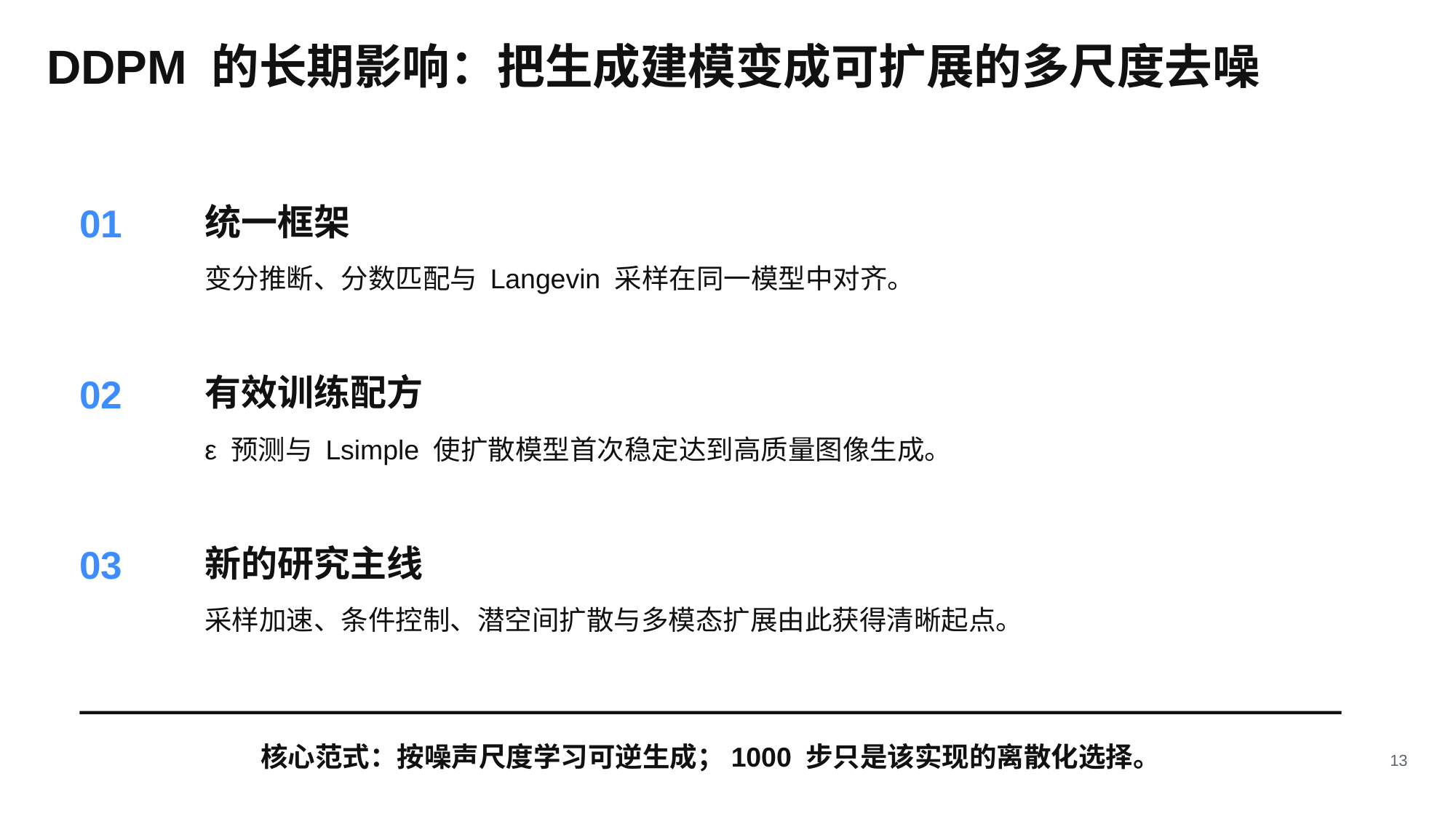

DDPM 的长期影响：把生成建模变成可扩展的多尺度去噪
01
统一框架
变分推断、分数匹配与 Langevin 采样在同一模型中对齐。
02
有效训练配方
ε 预测与 Lsimple 使扩散模型首次稳定达到高质量图像生成。
03
新的研究主线
采样加速、条件控制、潜空间扩散与多模态扩展由此获得清晰起点。

核心范式：按噪声尺度学习可逆生成；1000 步只是该实现的离散化选择。
13